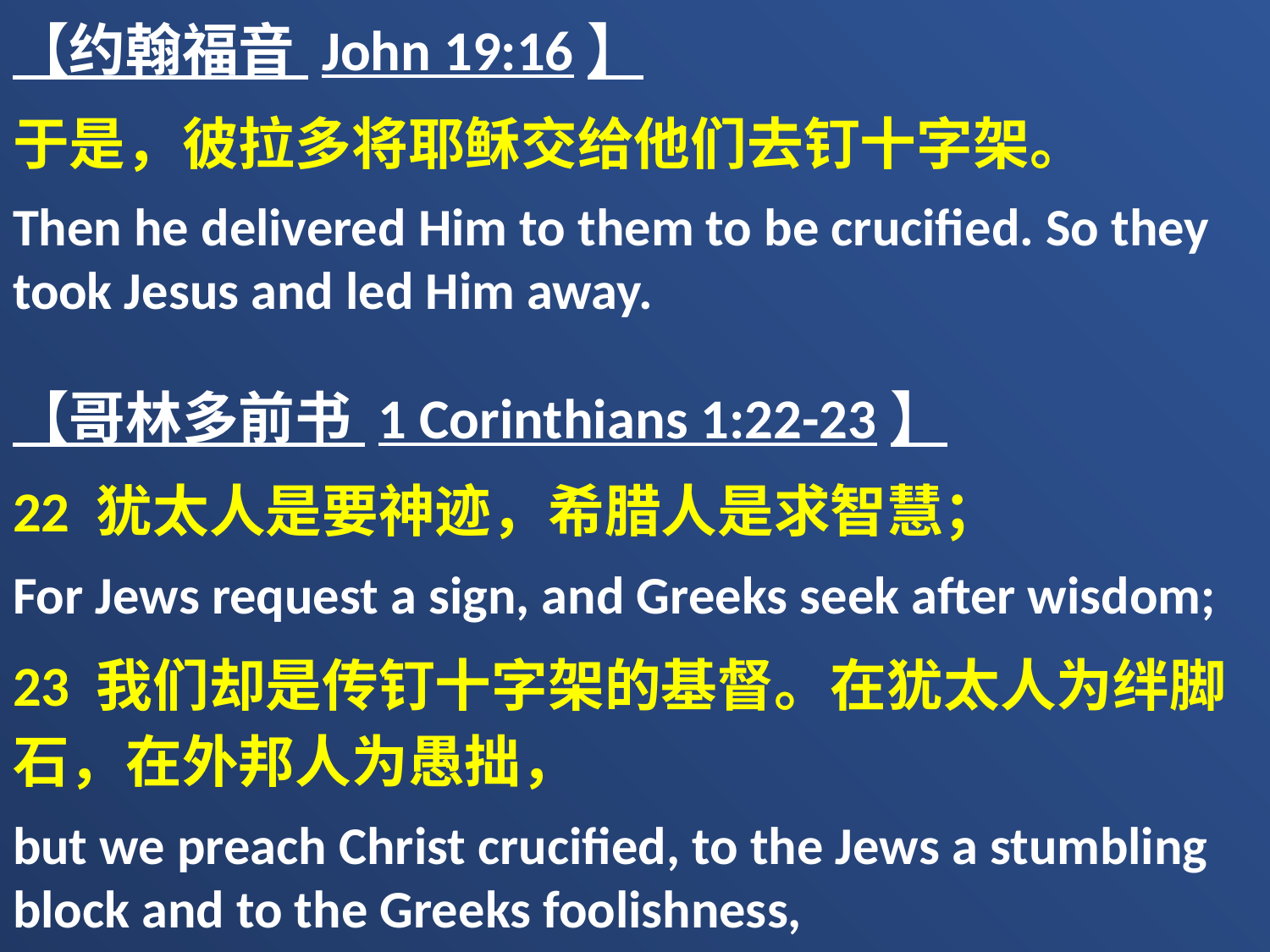

【约翰福音 John 19:16】
于是，彼拉多将耶稣交给他们去钉十字架。
Then he delivered Him to them to be crucified. So they took Jesus and led Him away.

【哥林多前书 1 Corinthians 1:22-23】
22 犹太人是要神迹，希腊人是求智慧；
For Jews request a sign, and Greeks seek after wisdom;
23 我们却是传钉十字架的基督。在犹太人为绊脚石，在外邦人为愚拙，
but we preach Christ crucified, to the Jews a stumbling block and to the Greeks foolishness,